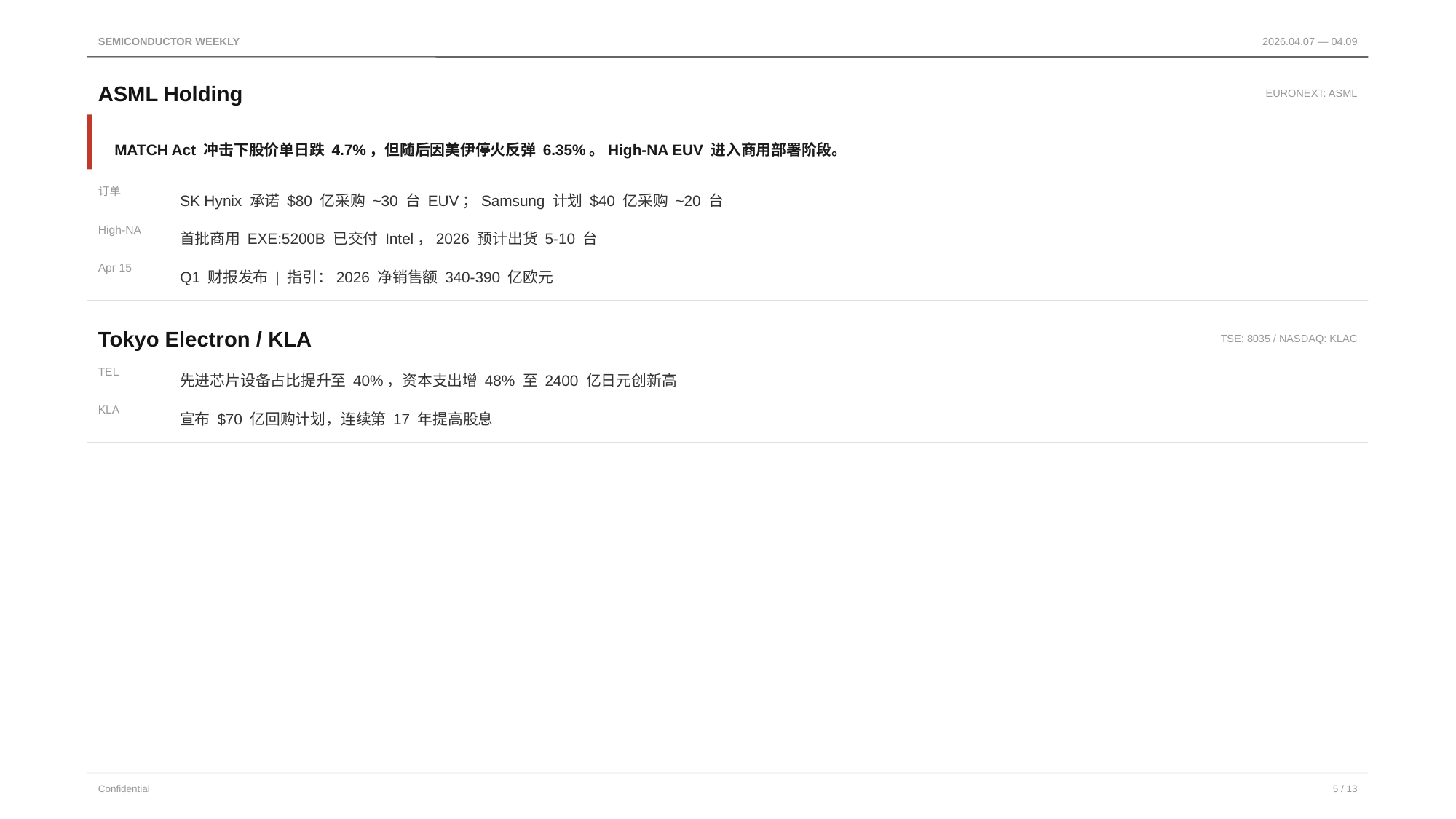

SEMICONDUCTOR WEEKLY
2026.04.07 — 04.09

ASML Holding
EURONEXT: ASML

MATCH Act 冲击下股价单日跌 4.7%，但随后因美伊停火反弹 6.35%。High-NA EUV 进入商用部署阶段。
订单
SK Hynix 承诺 $80 亿采购 ~30 台 EUV；Samsung 计划 $40 亿采购 ~20 台
High-NA
首批商用 EXE:5200B 已交付 Intel，2026 预计出货 5-10 台
Apr 15
Q1 财报发布 | 指引：2026 净销售额 340-390 亿欧元

Tokyo Electron / KLA
TSE: 8035 / NASDAQ: KLAC
TEL
先进芯片设备占比提升至 40%，资本支出增 48% 至 2400 亿日元创新高
KLA
宣布 $70 亿回购计划，连续第 17 年提高股息

Confidential
5 / 13